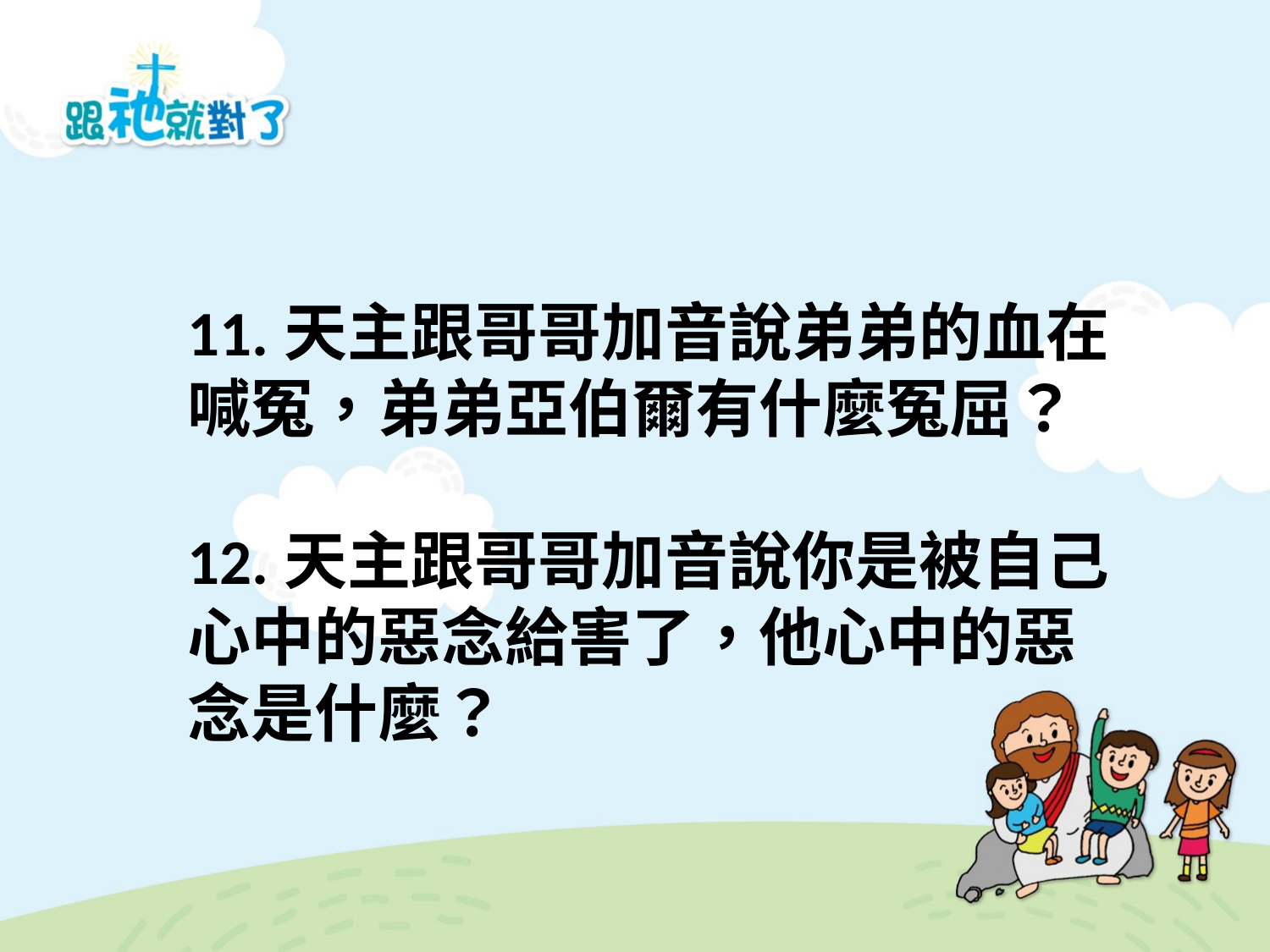

11.天主跟哥哥加音說弟弟的血在喊冤，弟弟亞伯爾有什麼冤屈？

12.天主跟哥哥加音說你是被自己心中的惡念給害了，他心中的惡念是什麼？